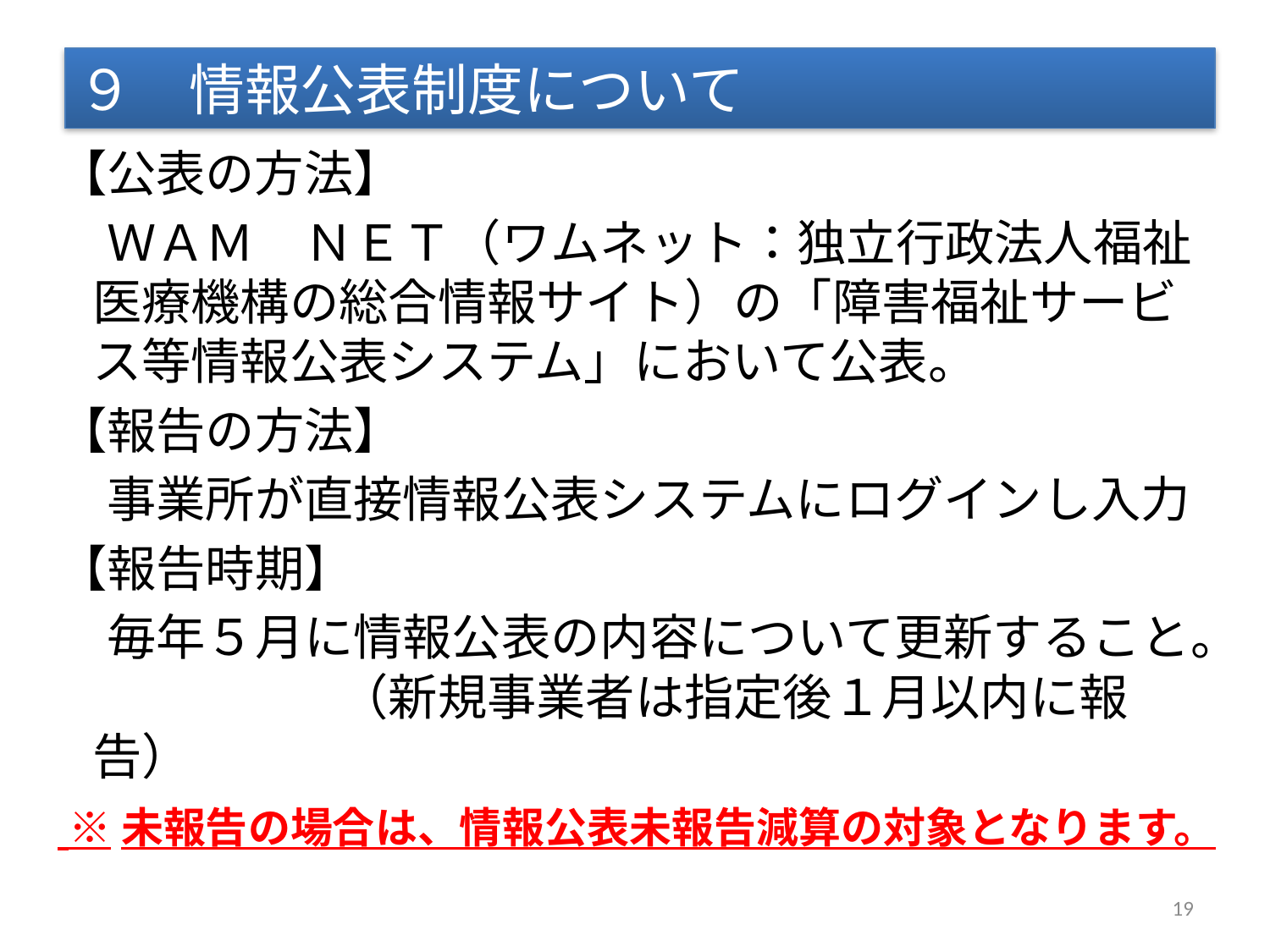

９　情報公表制度について
【公表の方法】
　ＷＡＭ　ＮＥＴ（ワムネット：独立行政法人福祉医療機構の総合情報サイト）の「障害福祉サービス等情報公表システム」において公表。
【報告の方法】
　事業所が直接情報公表システムにログインし入力
【報告時期】
　毎年５月に情報公表の内容について更新すること。　　　　　（新規事業者は指定後１月以内に報告）
 ※未報告の場合は、情報公表未報告減算の対象となります。
19